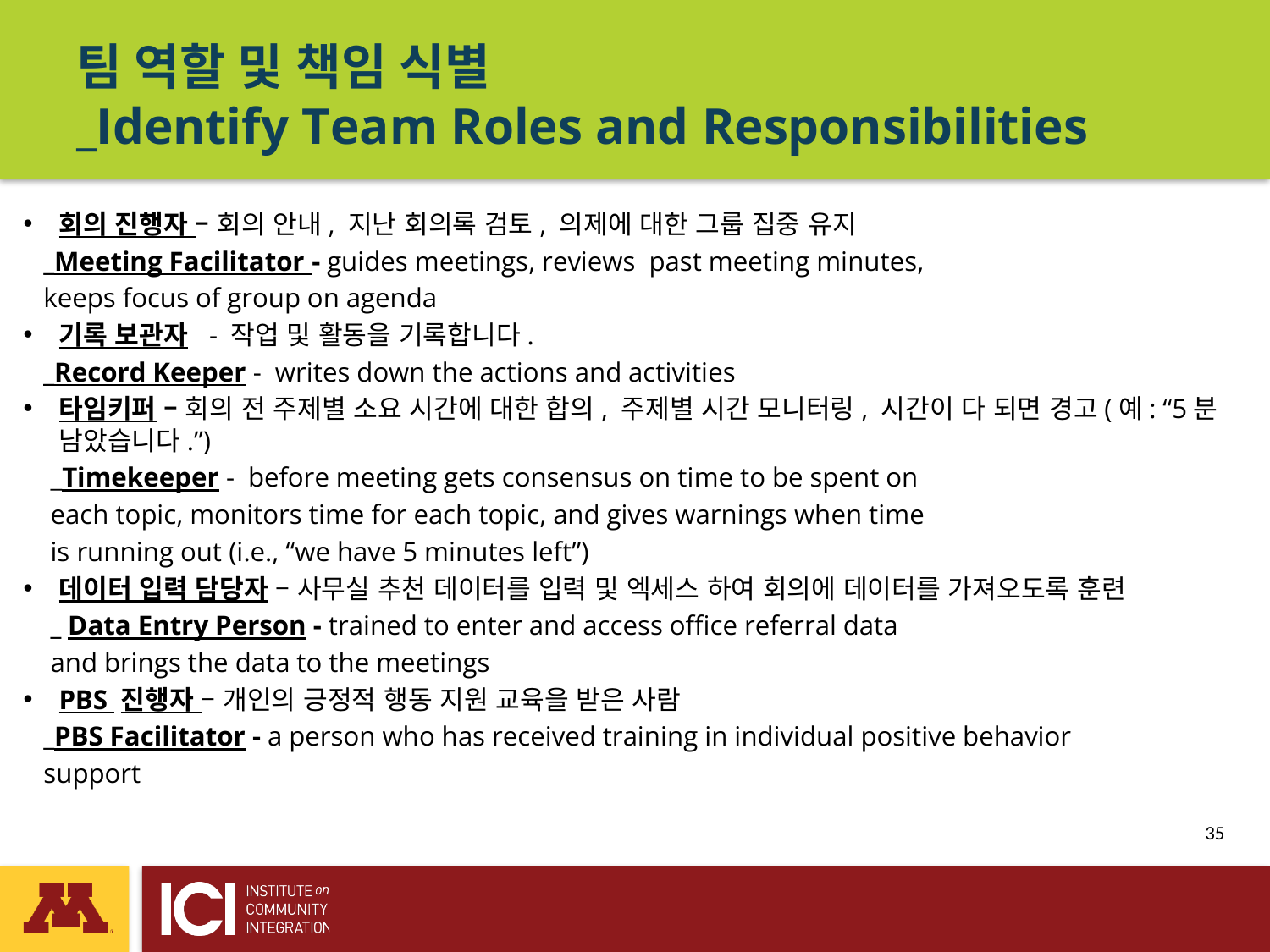

# 팀 역할 및 책임 식별 _Identify Team Roles and Responsibilities
회의 진행자 – 회의 안내, 지난 회의록 검토, 의제에 대한 그룹 집중 유지
   _Meeting Facilitator - guides meetings, reviews  past meeting minutes,
   keeps focus of group on agenda
기록 보관자  - 작업 및 활동을 기록합니다.
   _Record Keeper -  writes down the actions and activities
타임키퍼 – 회의 전 주제별 소요 시간에 대한 합의, 주제별 시간 모니터링, 시간이 다 되면 경고(예: “5분 남았습니다.”)
    _Timekeeper -  before meeting gets consensus on time to be spent on
    each topic, monitors time for each topic, and gives warnings when time
    is running out (i.e., “we have 5 minutes left”)
데이터 입력 담당자 – 사무실 추천 데이터를 입력 및 엑세스 하여 회의에 데이터를 가져오도록 훈련
    _ Data Entry Person - trained to enter and access office referral data
    and brings the data to the meetings
PBS 진행자 – 개인의 긍정적 행동 지원 교육을 받은 사람
   _PBS Facilitator - a person who has received training in individual positive behavior
   support
                                                                                                                                                                                                                                                                     35